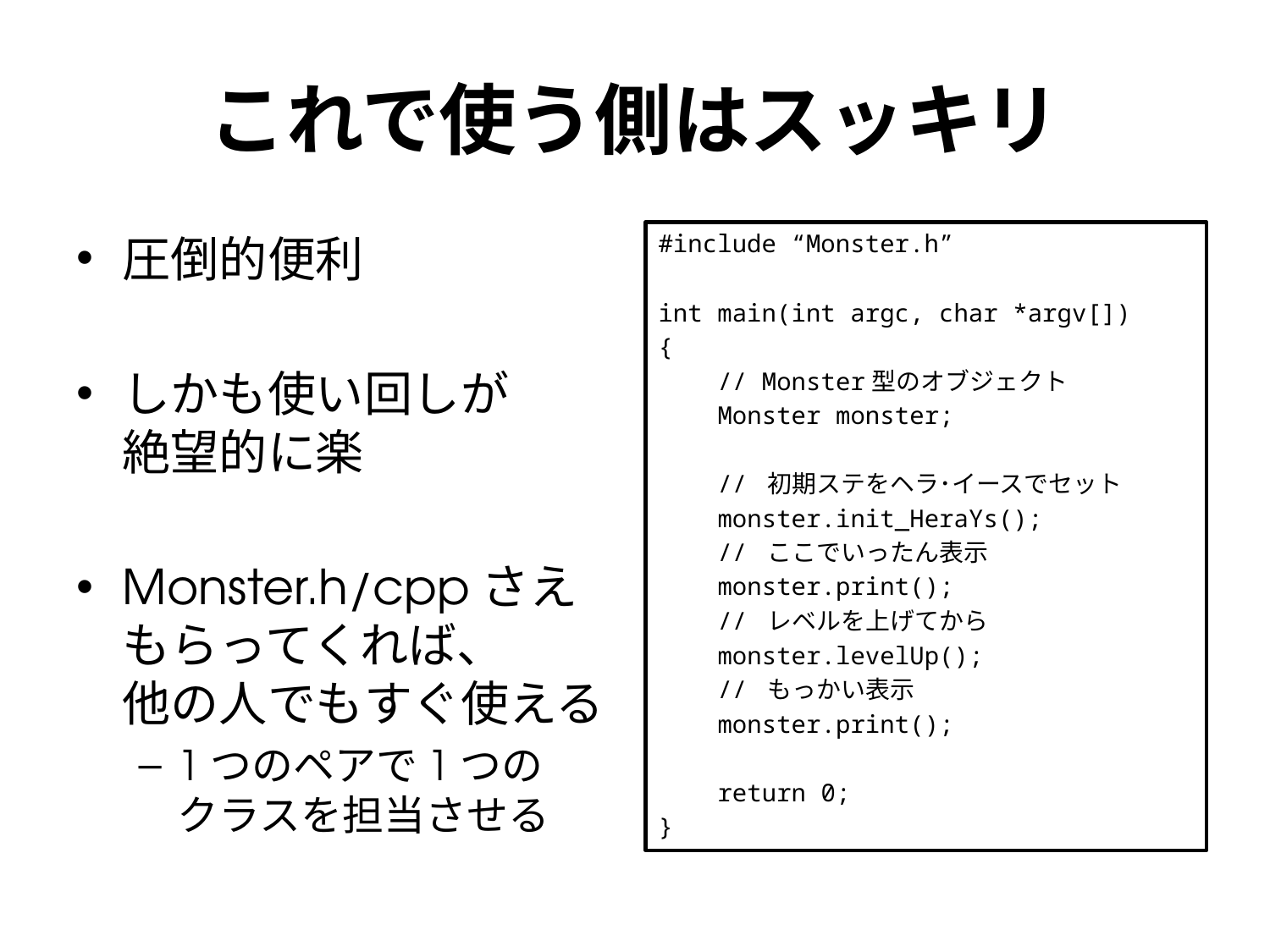

# これで使う側はスッキリ
圧倒的便利

しかも使い回しが
絶望的に楽

Monster.h/cppさえ
もらってくれば、
他の人でもすぐ使える
1つのペアで1つの
クラスを担当させる
#include “Monster.h”

int main(int argc, char *argv[])
{
    // Monster型のオブジェクト
    Monster monster;

    // 初期ステをヘラ･イースでセット
    monster.init_HeraYs();
    // ここでいったん表示
    monster.print();
    // レベルを上げてから
    monster.levelUp();
    // もっかい表示
    monster.print();

    return 0;
}